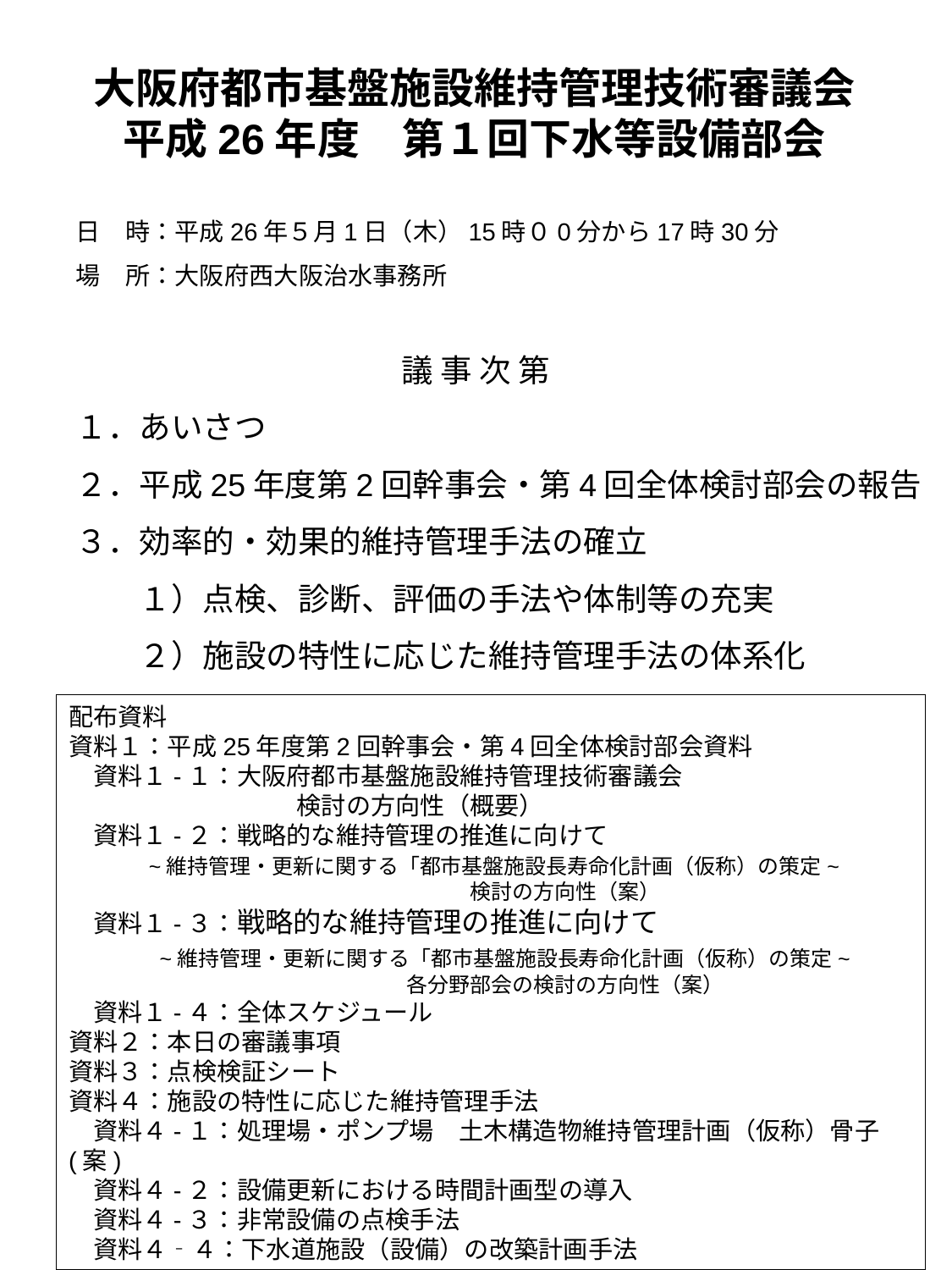

# 大阪府都市基盤施設維持管理技術審議会 平成26年度　第１回下水等設備部会
日　時：平成26年５月1日（木）15時０0分から17時30分
場　所：大阪府西大阪治水事務所
議 事 次 第
１．あいさつ
２．平成25年度第2回幹事会・第4回全体検討部会の報告
３．効率的・効果的維持管理手法の確立
１）点検、診断、評価の手法や体制等の充実
２）施設の特性に応じた維持管理手法の体系化
配布資料
資料１：平成25年度第2回幹事会・第4回全体検討部会資料
　資料１-１：大阪府都市基盤施設維持管理技術審議会
　　　　　　　　　 検討の方向性（概要）
　資料１-２：戦略的な維持管理の推進に向けて
　　　~維持管理・更新に関する「都市基盤施設長寿命化計画（仮称）の策定~
　　　　　　　　　　　　　　　　　　　検討の方向性（案）
　資料１-３：戦略的な維持管理の推進に向けて
　　　~維持管理・更新に関する「都市基盤施設長寿命化計画（仮称）の策定~
　　　　　　　　　　　　　　　　各分野部会の検討の方向性（案）
　資料１-４：全体スケジュール
資料２：本日の審議事項
資料３：点検検証シート
資料４：施設の特性に応じた維持管理手法
　資料４-１：処理場・ポンプ場　土木構造物維持管理計画（仮称）骨子(案)
　資料４-２：設備更新における時間計画型の導入
　資料４-３：非常設備の点検手法
　資料４‐４：下水道施設（設備）の改築計画手法